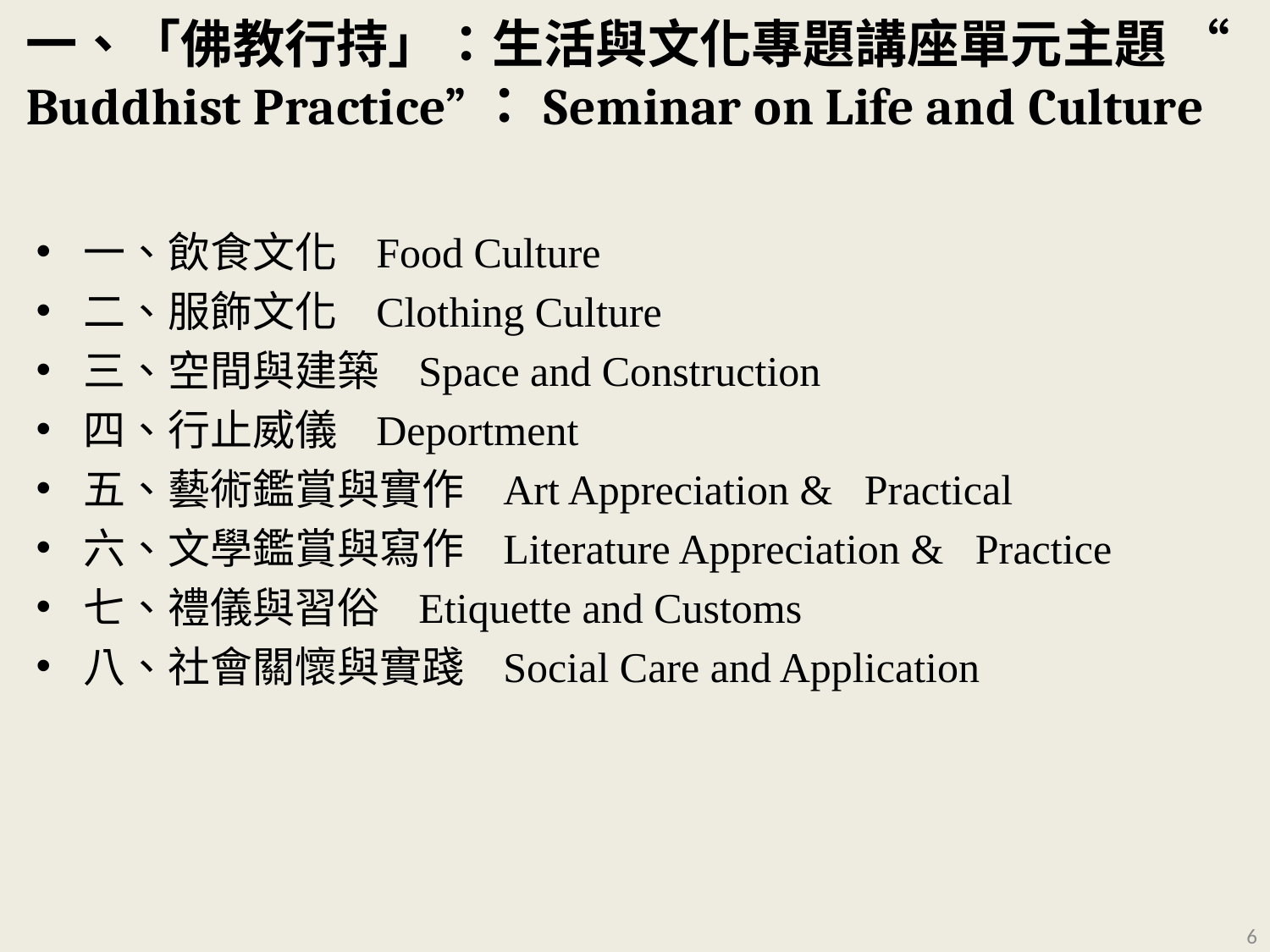

# 一、「佛教行持」：生活與文化專題講座單元主題 “Buddhist Practice”：Seminar on Life and Culture
一、飲食文化   Food Culture
二、服飾文化   Clothing Culture
三、空間與建築   Space and Construction
四、行止威儀   Deportment
五、藝術鑑賞與實作   Art Appreciation &   Practical
六、文學鑑賞與寫作   Literature Appreciation &   Practice
七、禮儀與習俗   Etiquette and Customs
八、社會關懷與實踐   Social Care and Application

6